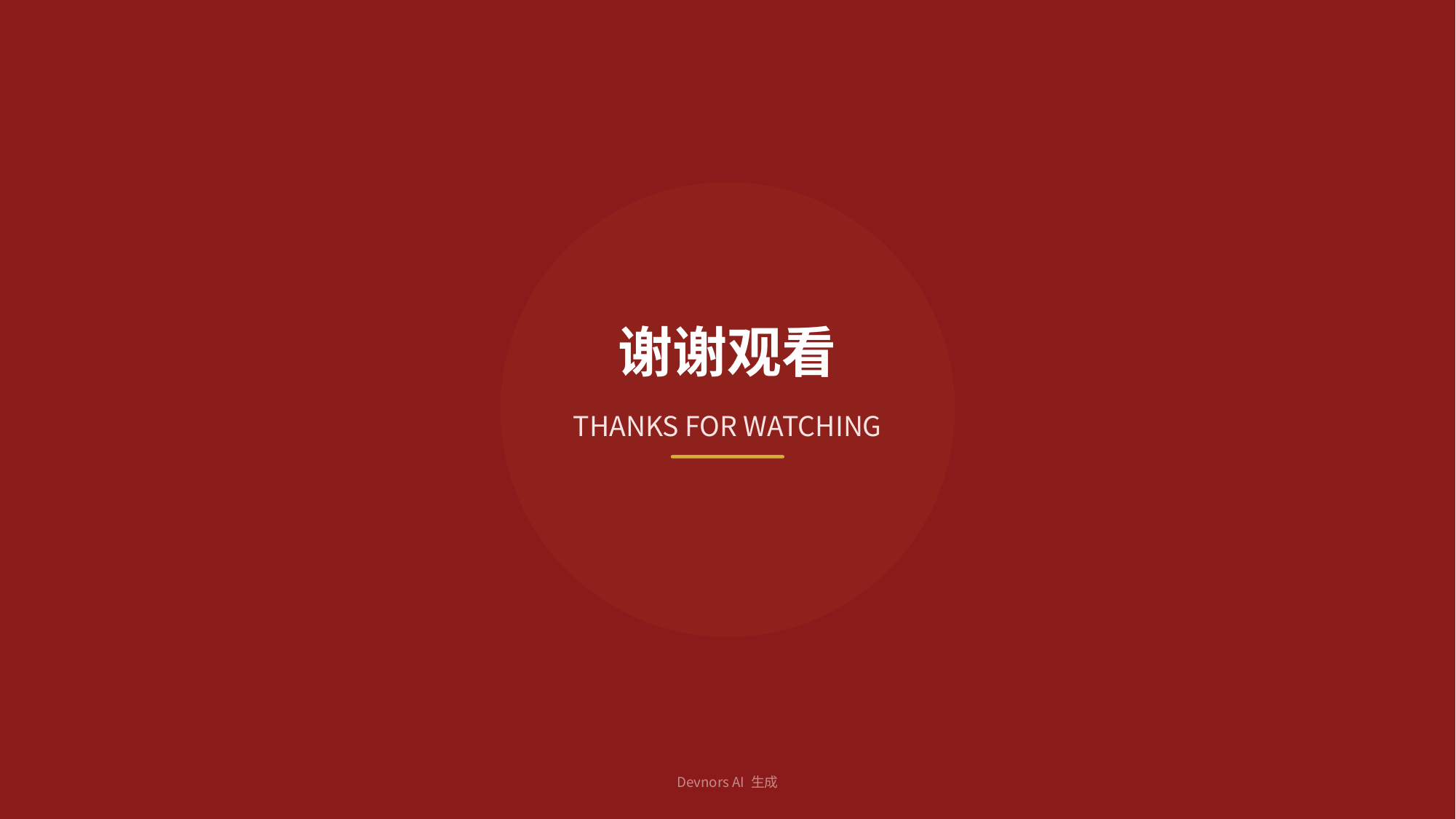

谢谢观看
THANKS FOR WATCHING

Devnors AI 生成